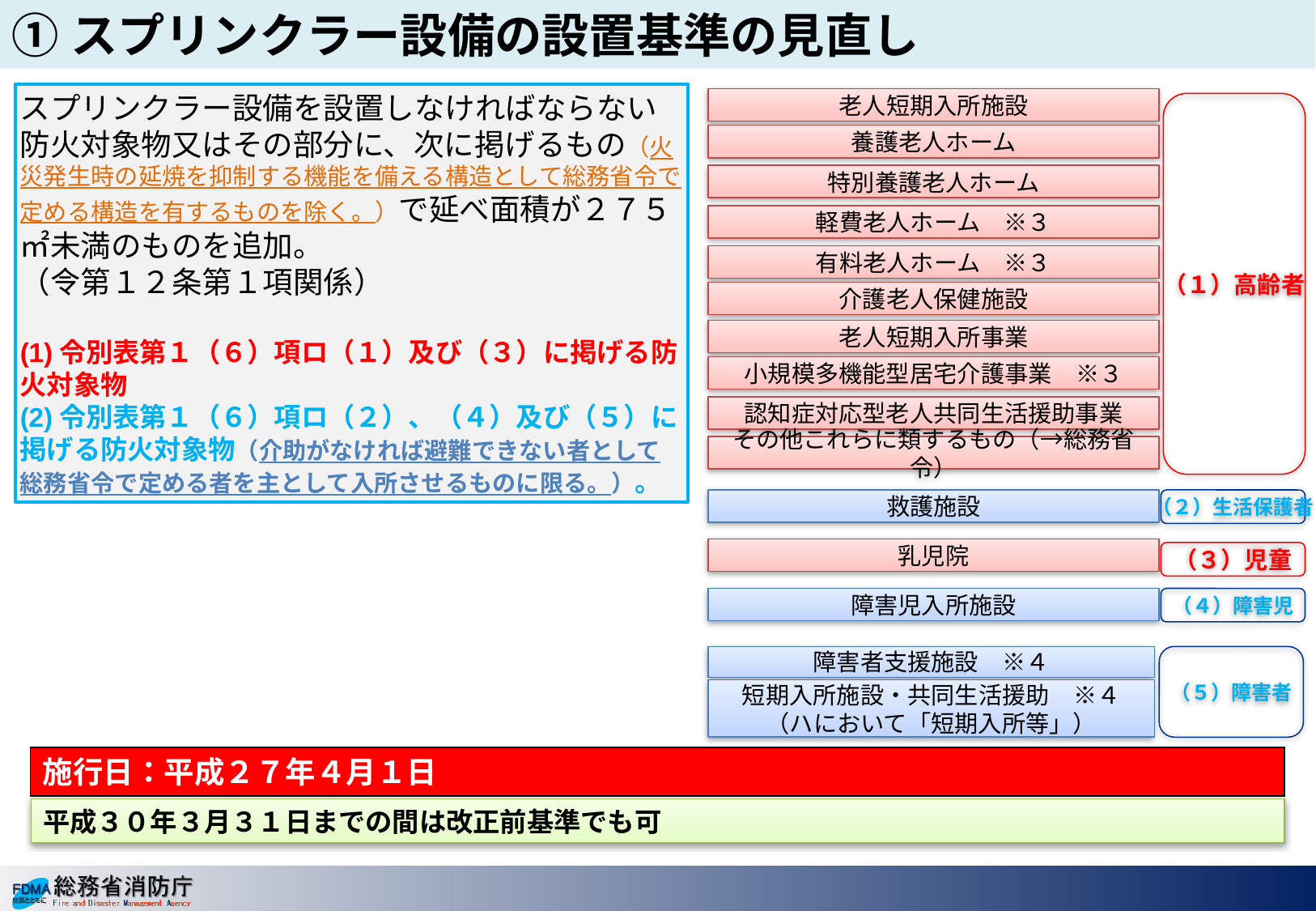

①スプリンクラー設備の設置基準の見直し
スプリンクラー設備を設置しなければならない防火対象物又はその部分に、次に掲げるもの（火災発生時の延焼を抑制する機能を備える構造として総務省令で定める構造を有するものを除く。）で延べ面積が２７５㎡未満のものを追加。
（令第１２条第１項関係）

(1)令別表第１（６）項ロ（１）及び（３）に掲げる防火対象物
(2)令別表第１（６）項ロ（２）、（４）及び（５）に掲げる防火対象物（介助がなければ避難できない者として総務省令で定める者を主として入所させるものに限る。）。
老人短期入所施設
（１）高齢者
養護老人ホーム
特別養護老人ホーム
軽費老人ホーム　※３
有料老人ホーム　※３
介護老人保健施設
老人短期入所事業
小規模多機能型居宅介護事業　※３
認知症対応型老人共同生活援助事業
その他これらに類するもの（→総務省令）
救護施設
（２）生活保護者
乳児院
（３）児童
障害児入所施設
（４）障害児
（５）障害者
障害者支援施設　※４
短期入所施設・共同生活援助　※４
（ハにおいて「短期入所等」）
施行日：平成２７年４月１日
平成３０年３月３１日までの間は改正前基準でも可